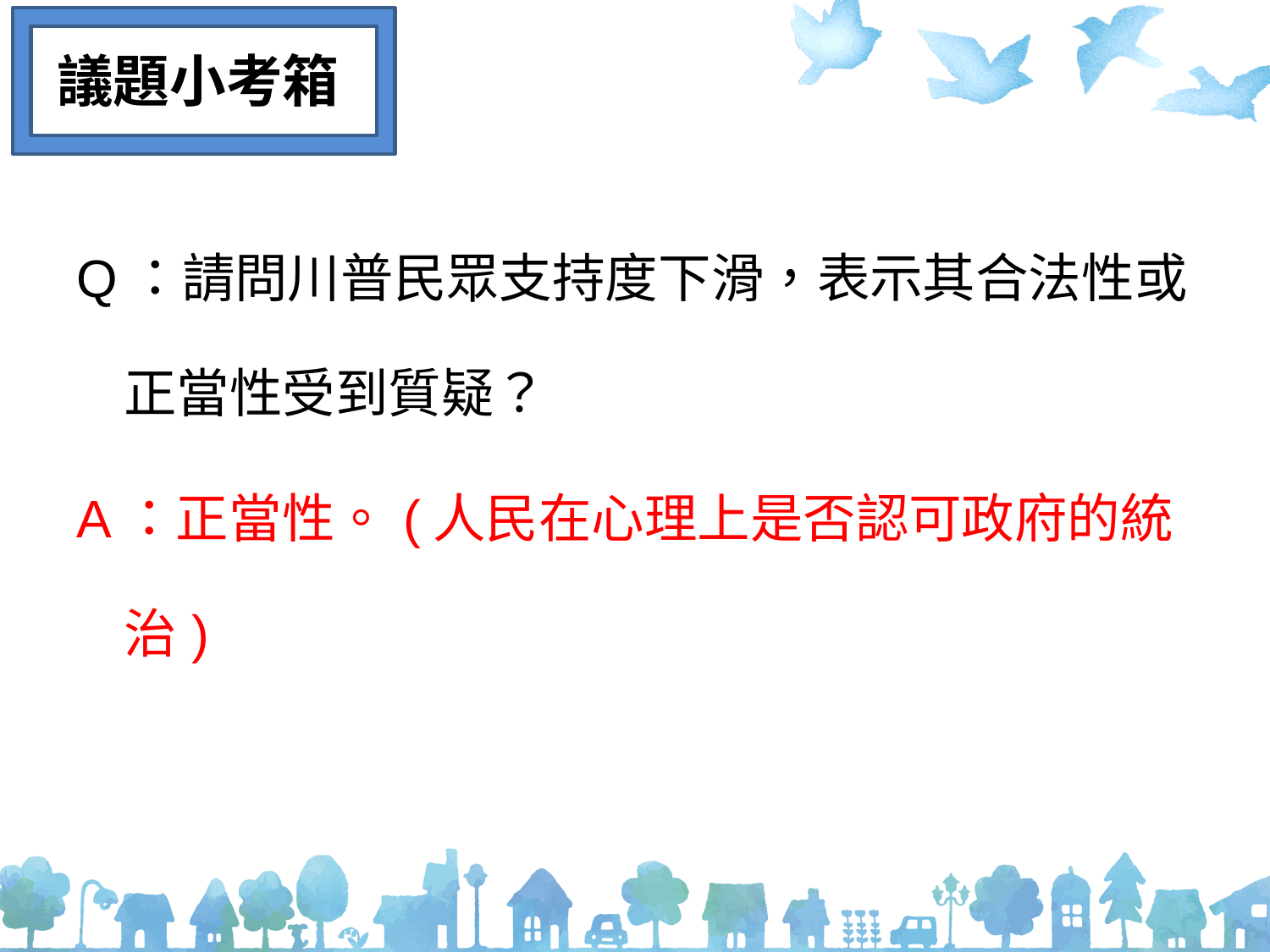

議題小考箱
Q：請問川普民眾支持度下滑，表示其合法性或正當性受到質疑？
A：正當性。(人民在心理上是否認可政府的統治)